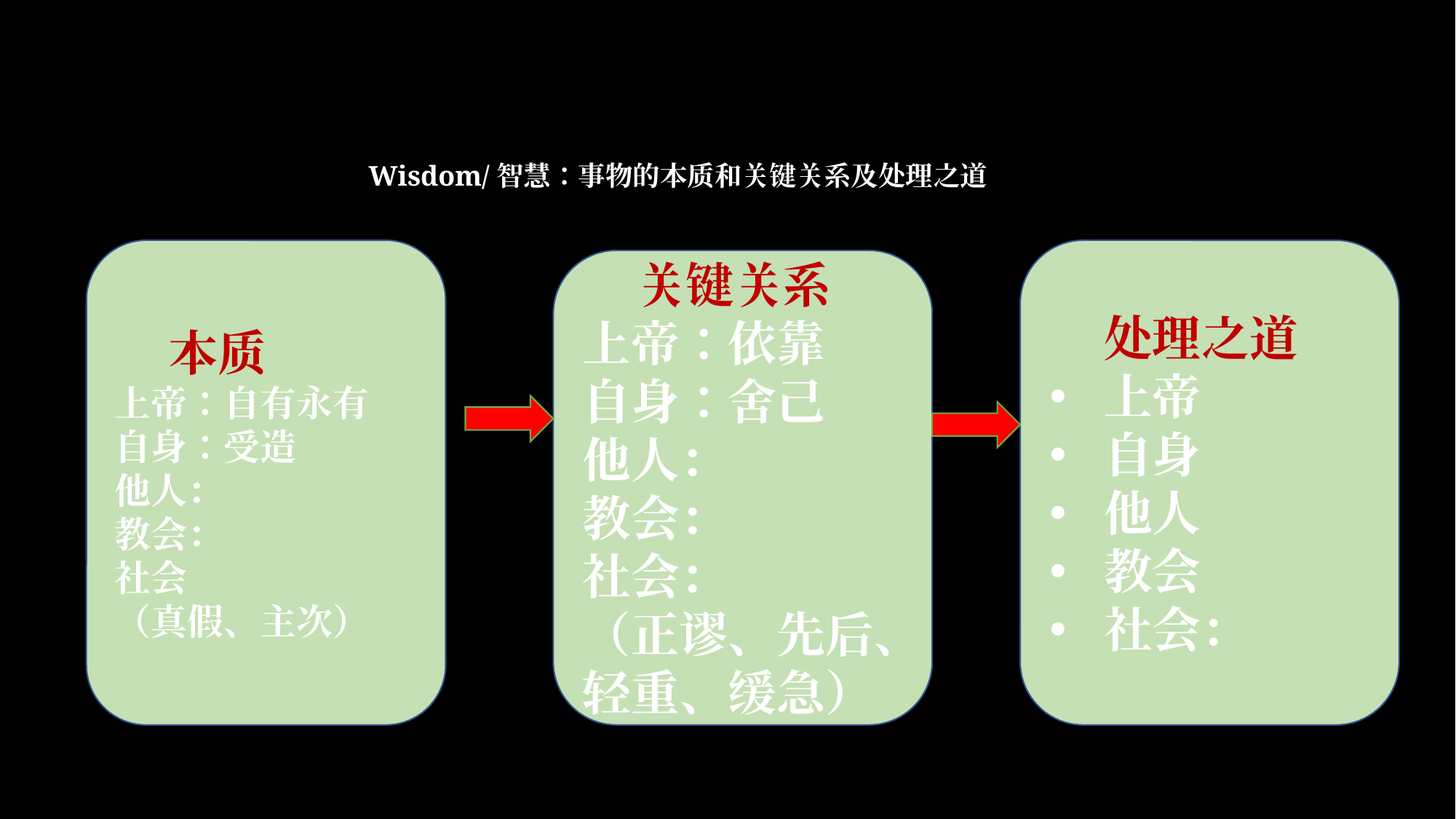

Wisdom/智慧：事物的本质和关键关系及处理之道
本质
上帝：自有永有
自身：受造
他人：
教会：
社会
（真假、主次）
处理之道
上帝
自身
他人
教会
社会：
关键关系
上帝：依靠
自身：舍己
他人：
教会：
社会：
（正谬、先后、轻重、缓急）